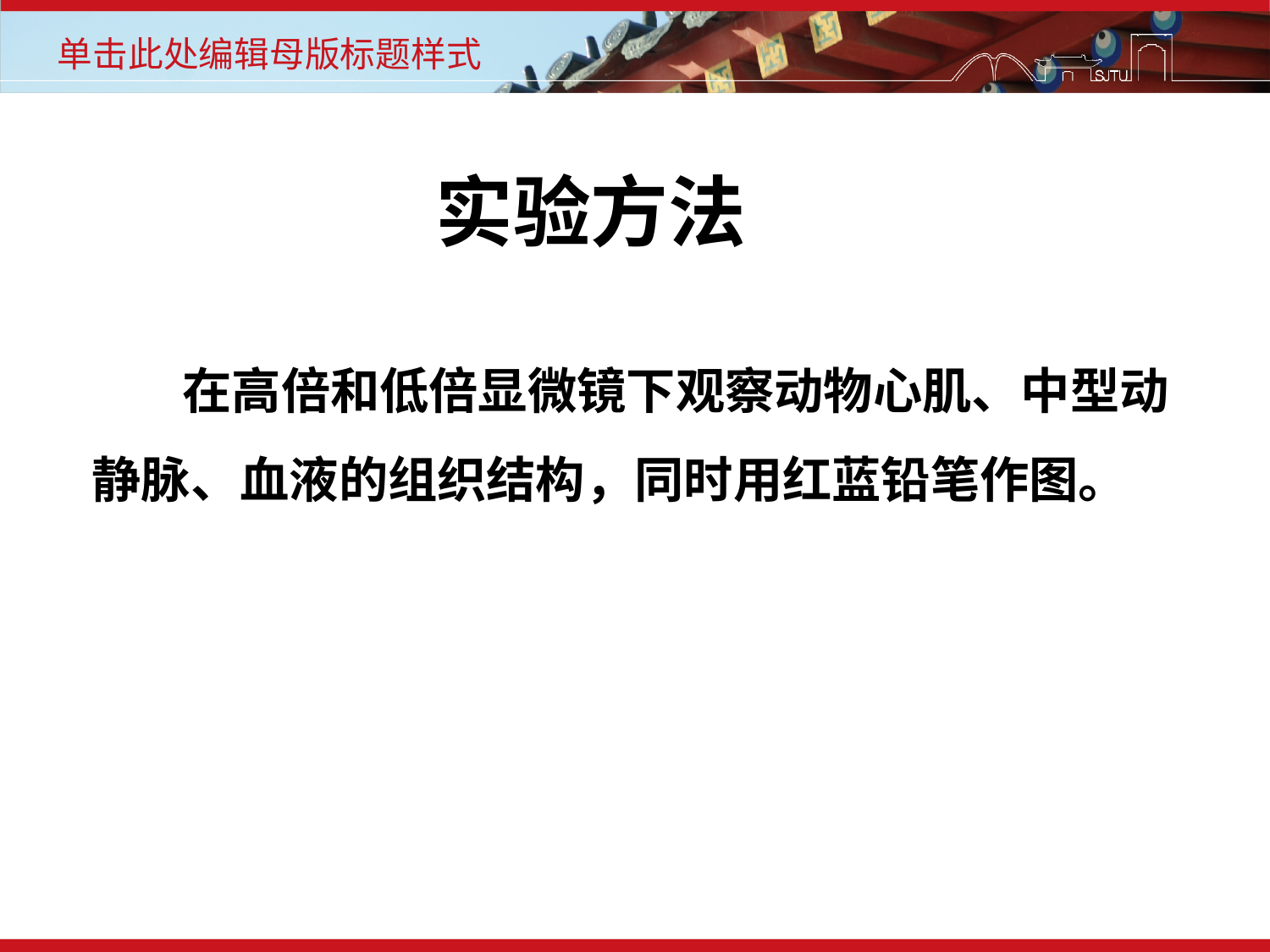

实验方法
       在高倍和低倍显微镜下观察动物心肌、中型动静脉、血液的组织结构，同时用红蓝铅笔作图。